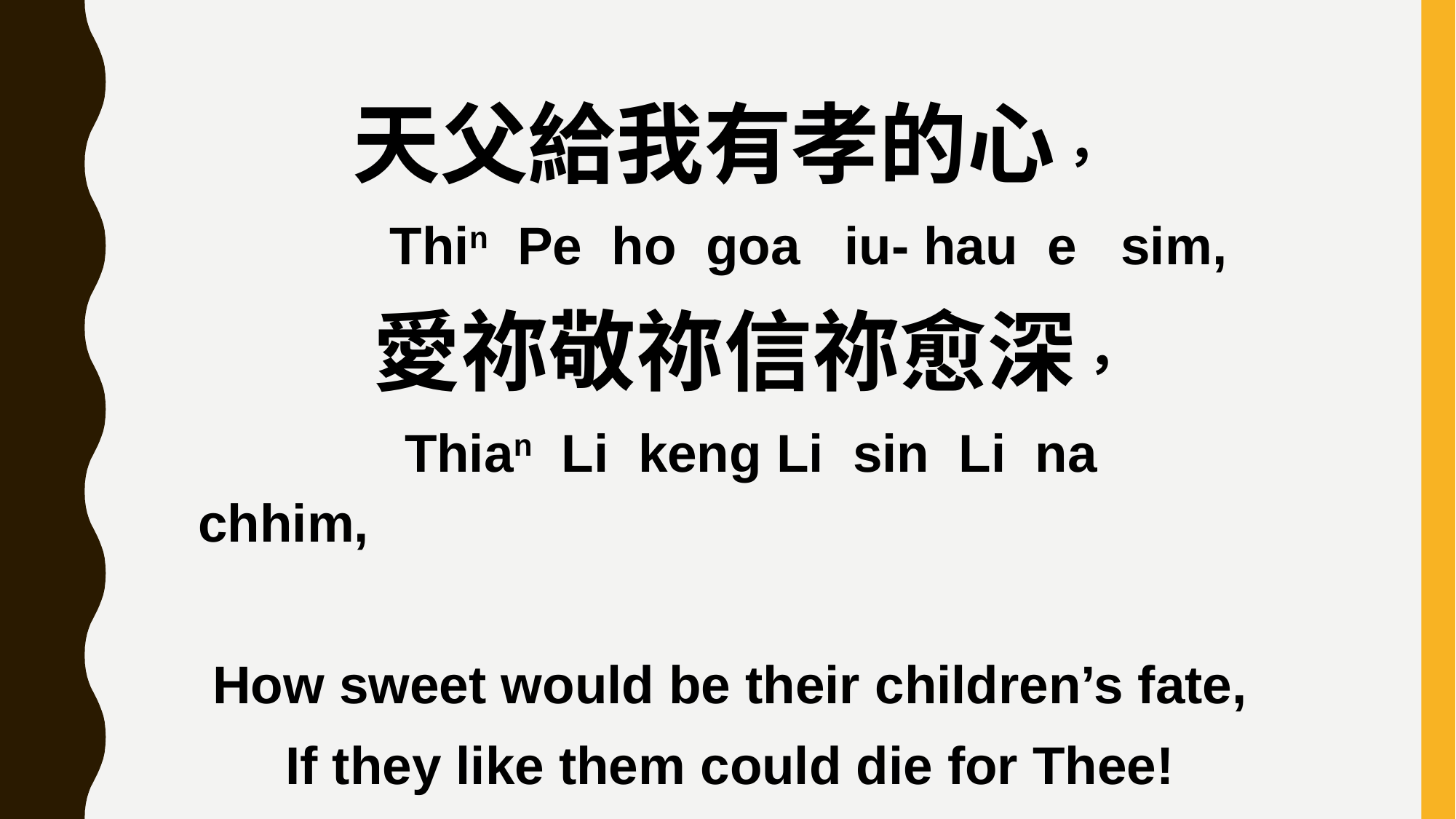

天父給我有孝的心，
             Thin  Pe  ho  goa   iu- hau  e   sim,
 愛祢敬祢信祢愈深，
              Thian  Li  keng Li  sin  Li  na chhim,

How sweet would be their children’s fate,
If they like them could die for Thee!